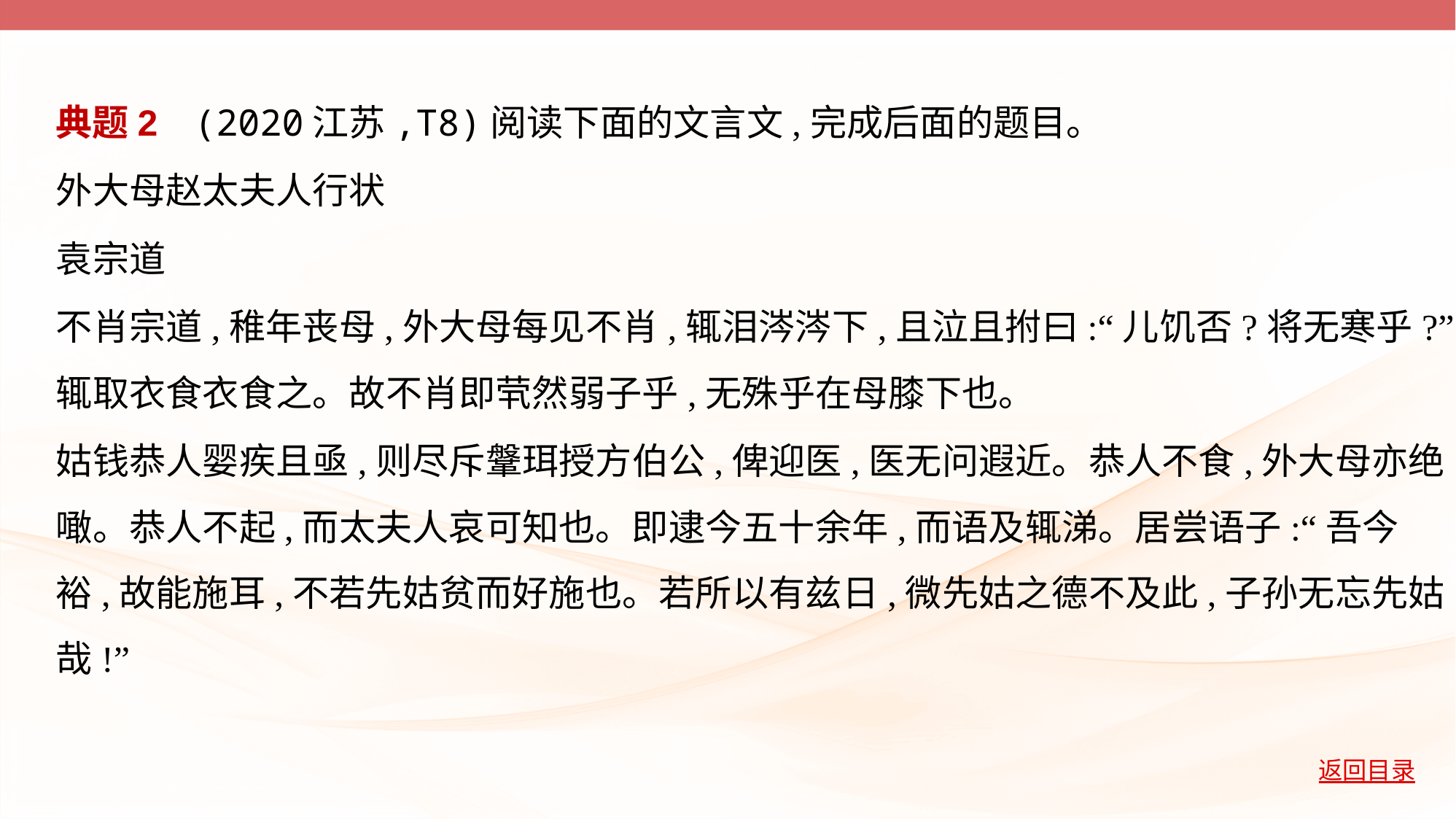

典题2    (2020江苏,T8)阅读下面的文言文,完成后面的题目。
外大母赵太夫人行状
袁宗道
不肖宗道,稚年丧母,外大母每见不肖,辄泪涔涔下,且泣且拊曰:“儿饥否?将无寒乎?”
辄取衣食衣食之。故不肖即茕然弱子乎,无殊乎在母膝下也。
姑钱恭人婴疾且亟,则尽斥鞶珥授方伯公,俾迎医,医无问遐近。恭人不食,外大母亦绝
噉。恭人不起,而太夫人哀可知也。即逮今五十余年,而语及辄涕。居尝语子:“吾今
裕,故能施耳,不若先姑贫而好施也。若所以有兹日,微先姑之德不及此,子孙无忘先姑
哉!”